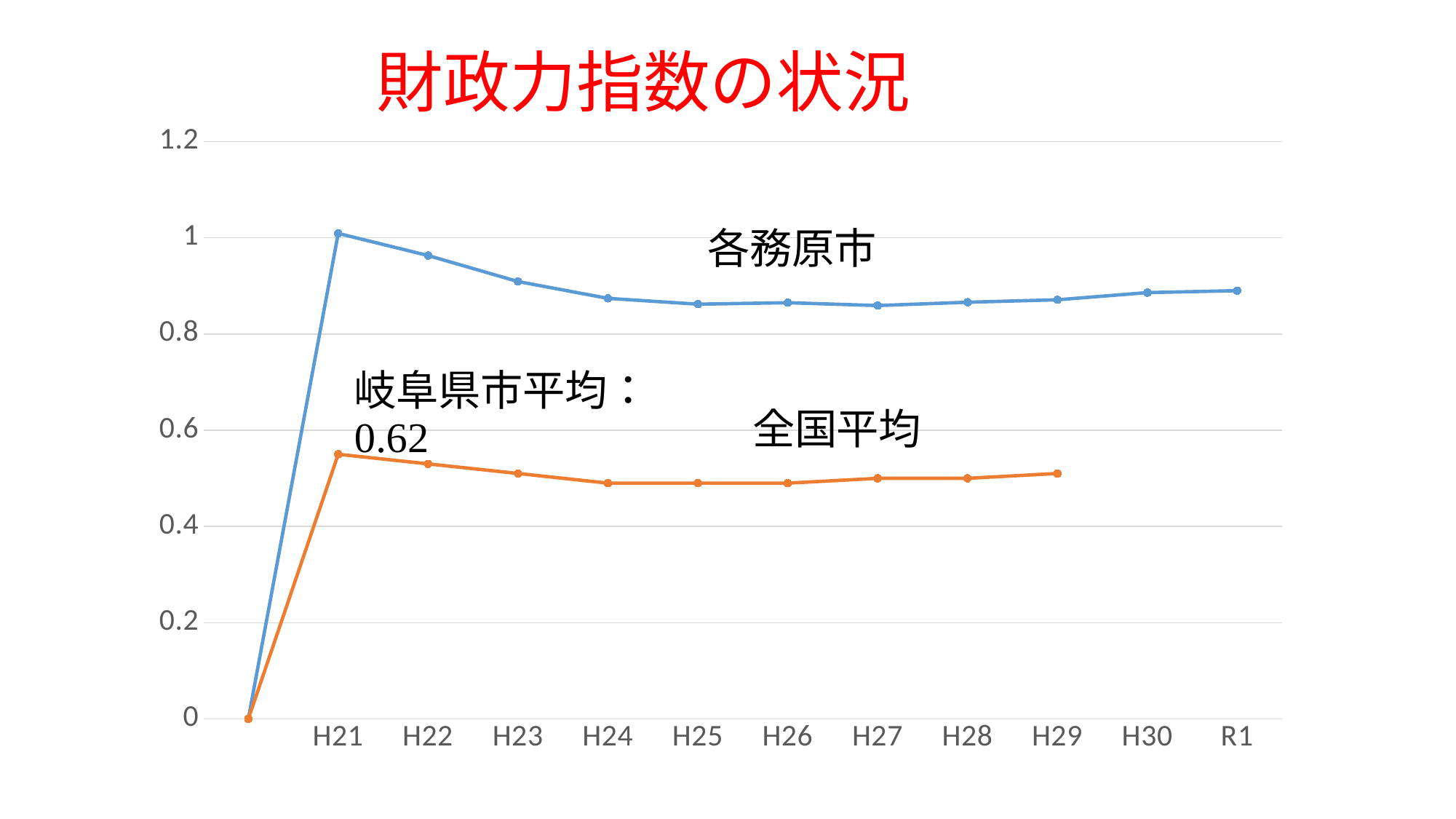

財政力指数の状況

### Chart

| Category |  |  |
|---|---|---|
|   | 0.0 | 0.0 |
| H21 | 1.009 | 0.55 |
| H22 | 0.963 | 0.53 |
| H23 | 0.909 | 0.51 |
| H24 | 0.874 | 0.49 |
| H25 | 0.862 | 0.49 |
| H26 | 0.865 | 0.49 |
| H27 | 0.859 | 0.5 |
| H28 | 0.866 | 0.5 |
| H29 | 0.871 | 0.51 |
| H30 | 0.886 | None |
| R1 | 0.89 | None |